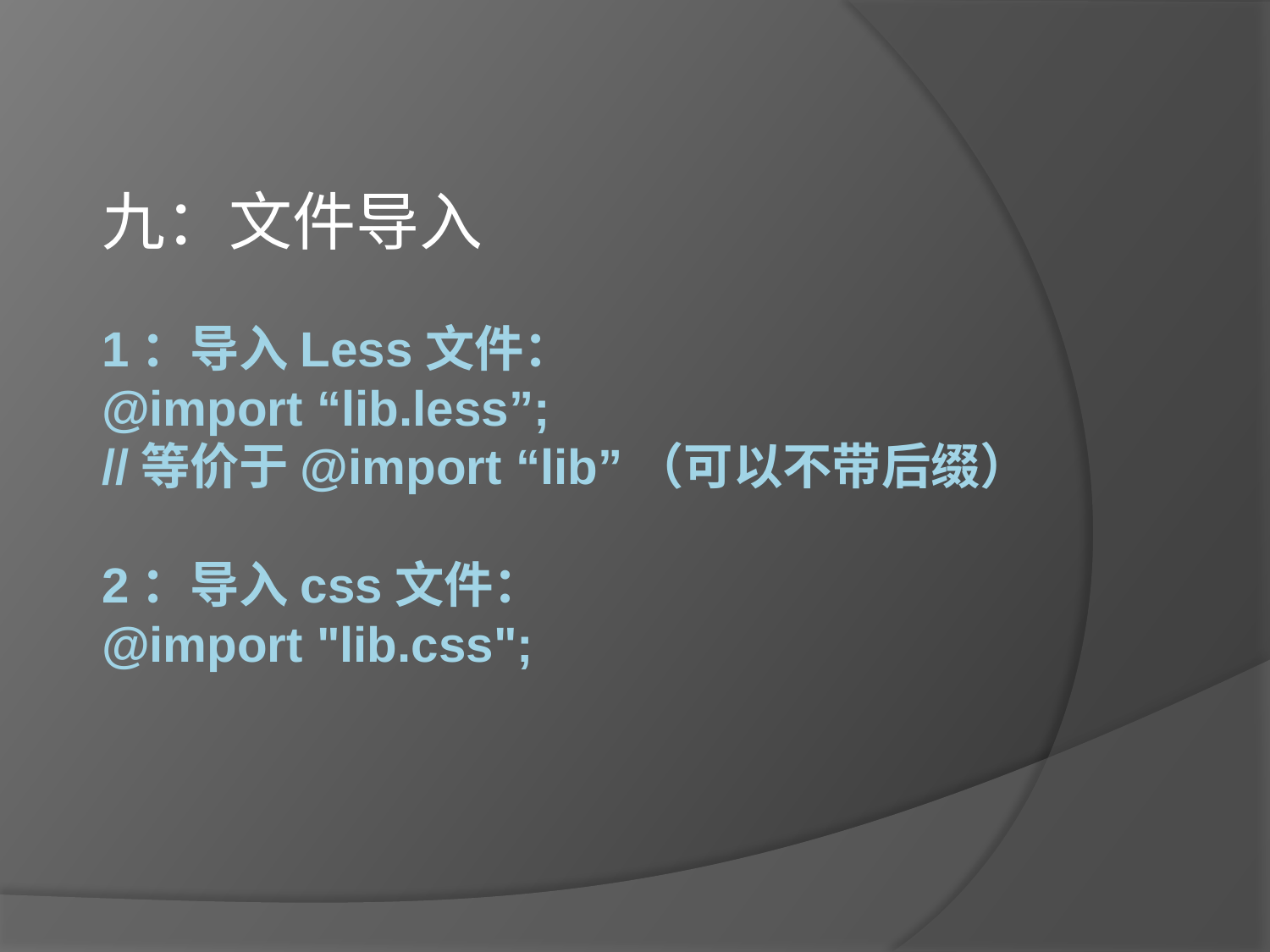

九：文件导入
# 1：导入Less文件： @import “lib.less”; //等价于@import “lib”（可以不带后缀） 2：导入css文件： @import "lib.css";